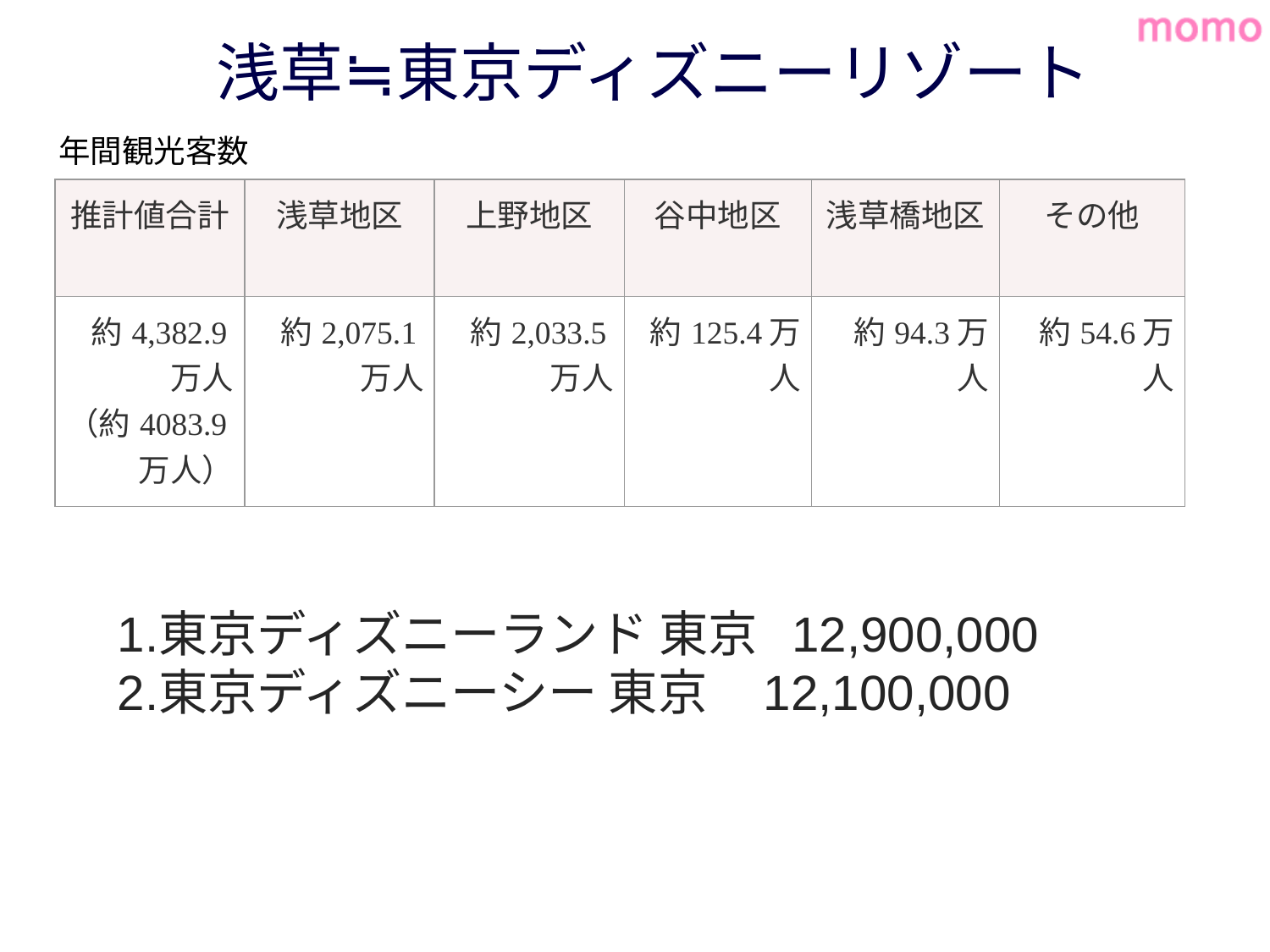

# 浅草≒東京ディズニーリゾート
年間観光客数
| 推計値合計 | 浅草地区 | 上野地区 | 谷中地区 | 浅草橋地区 | その他 |
| --- | --- | --- | --- | --- | --- |
| 約4,382.9万人 （約4083.9万人） | 約2,075.1万人 | 約2,033.5万人 | 約125.4万人 | 約94.3万人 | 約54.6万人 |
東京ディズニーランド 東京  12,900,000
東京ディズニーシー 東京    12,100,000